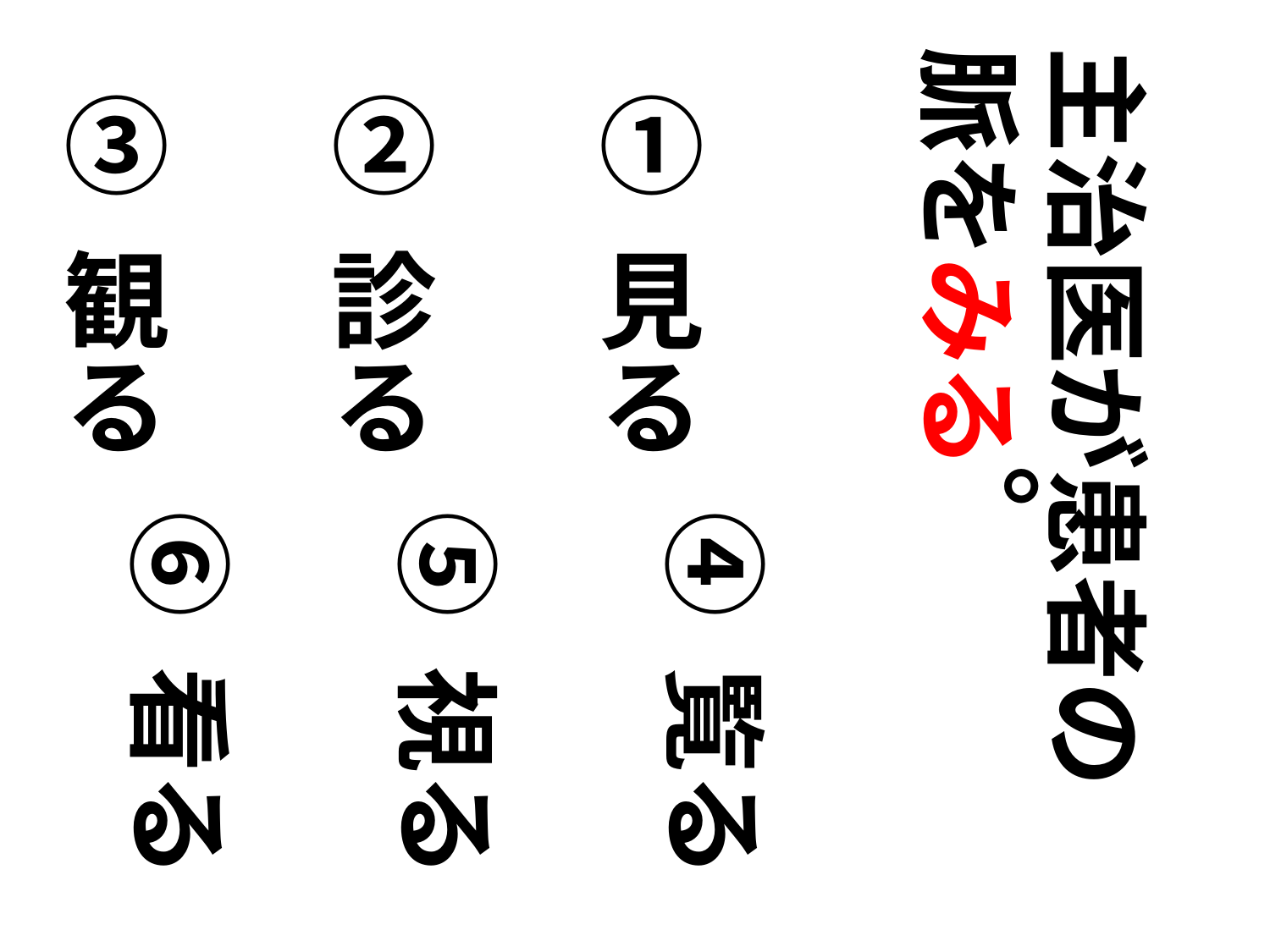

主治医が患者の
脈をみる

① 見る

② 診る

③ 観る
。

④ 覧る

⑤ 視る

⑥ 看る